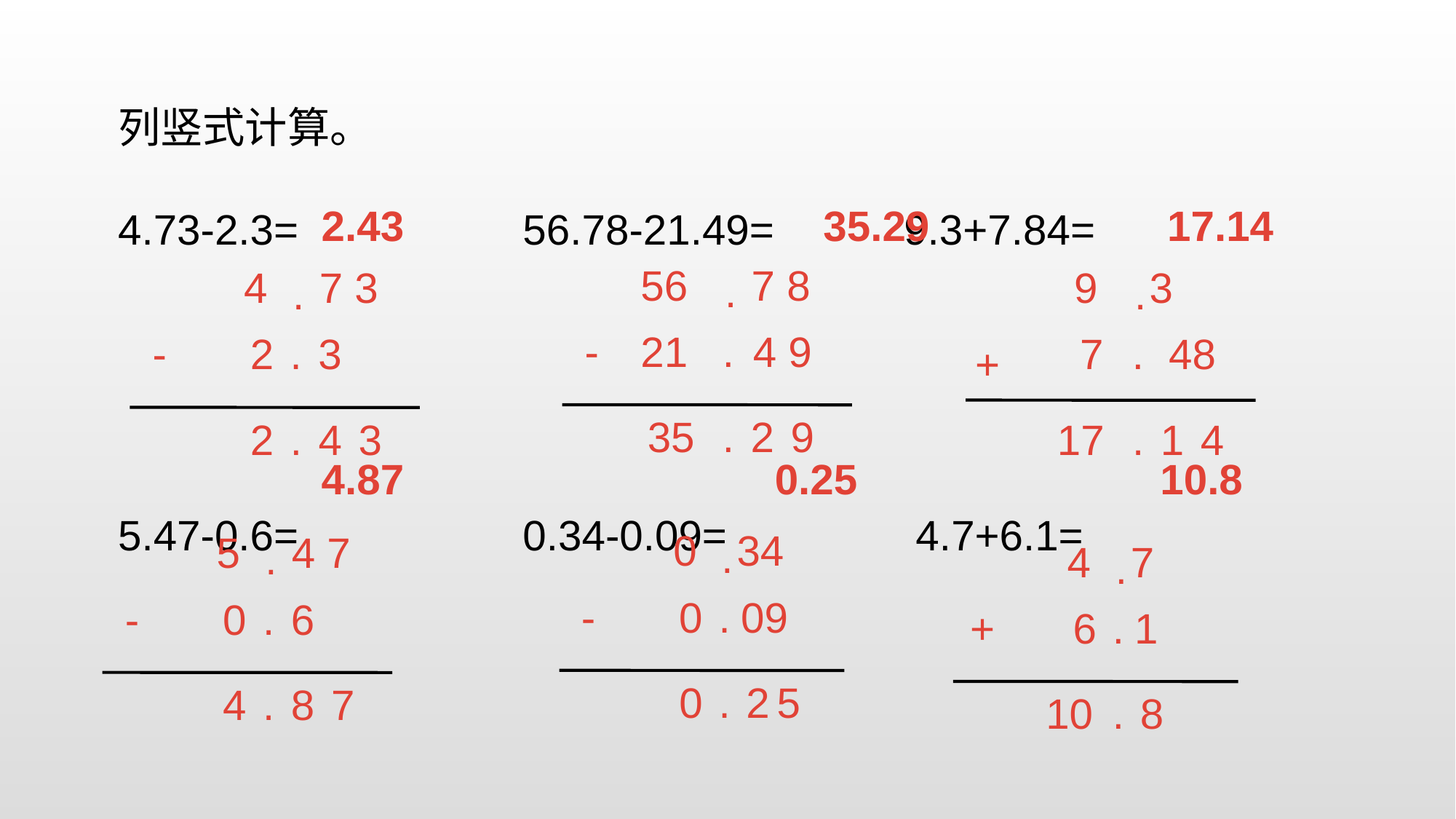

列竖式计算。

4.73-2.3=                   56.78-21.49=           9.3+7.84=

5.47-0.6=                   0.34-0.09=                4.7+6.1=

2.43
35.29
17.14
 7 8
 56
 7 3
3
    4
   9
.
.
.
-
21
.
4 9
-
2
.
3
   7
.
48
+
35
.
2
9
2
.
4
3
17
.
1
4
4.87
0.25
10.8
34
    0
 4 7
    5
.
.
7
    4
.
-
0
.
09
-
0
.
6
+
6
.
1
5
0
.
2
4
.
8
7
10
.
8